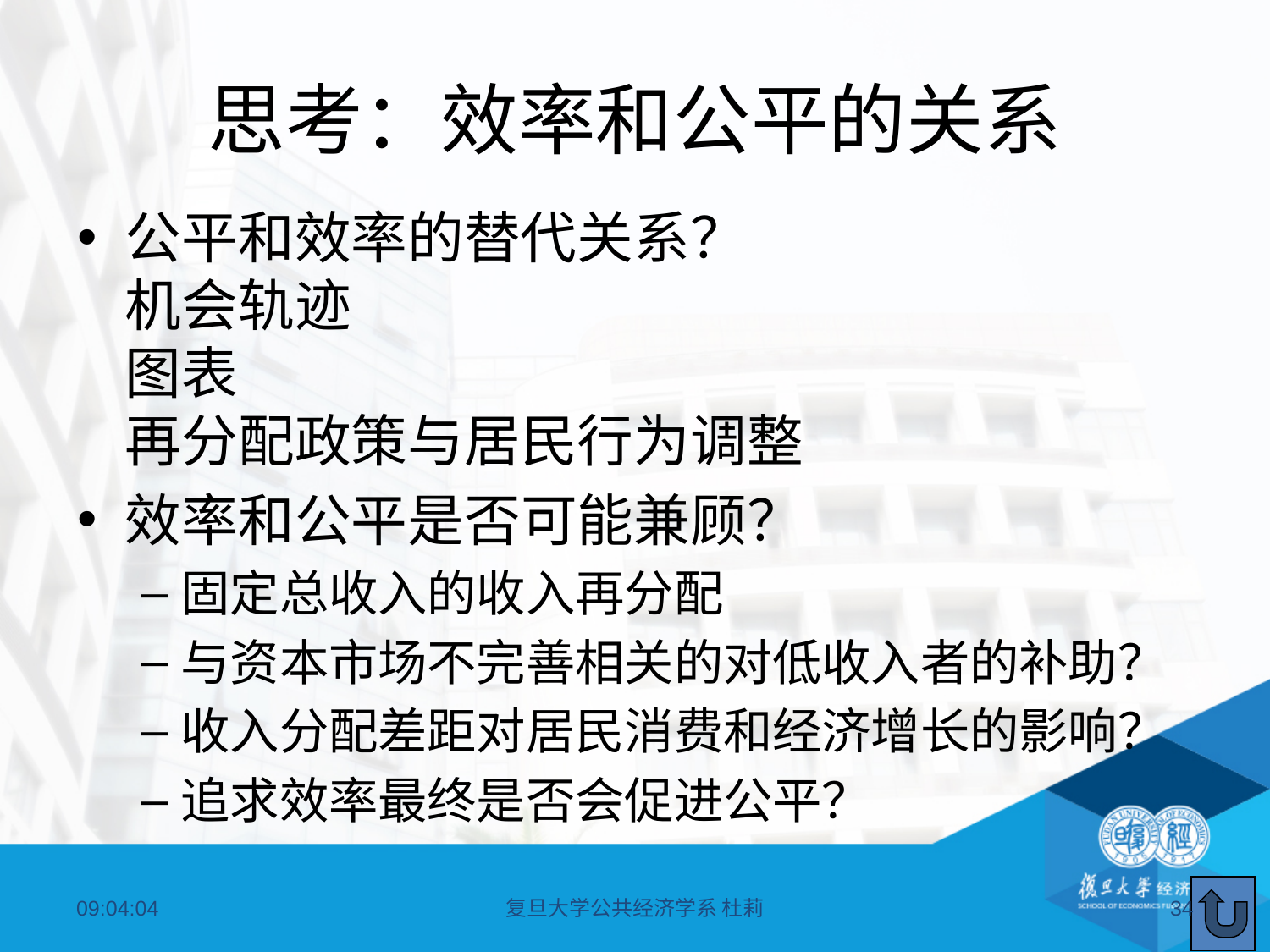

# 思考：效率和公平的关系
公平和效率的替代关系？
机会轨迹
图表
再分配政策与居民行为调整
效率和公平是否可能兼顾？
固定总收入的收入再分配
与资本市场不完善相关的对低收入者的补助？
收入分配差距对居民消费和经济增长的影响？
追求效率最终是否会促进公平？

09:04:04
复旦大学公共经济学系 杜莉
34